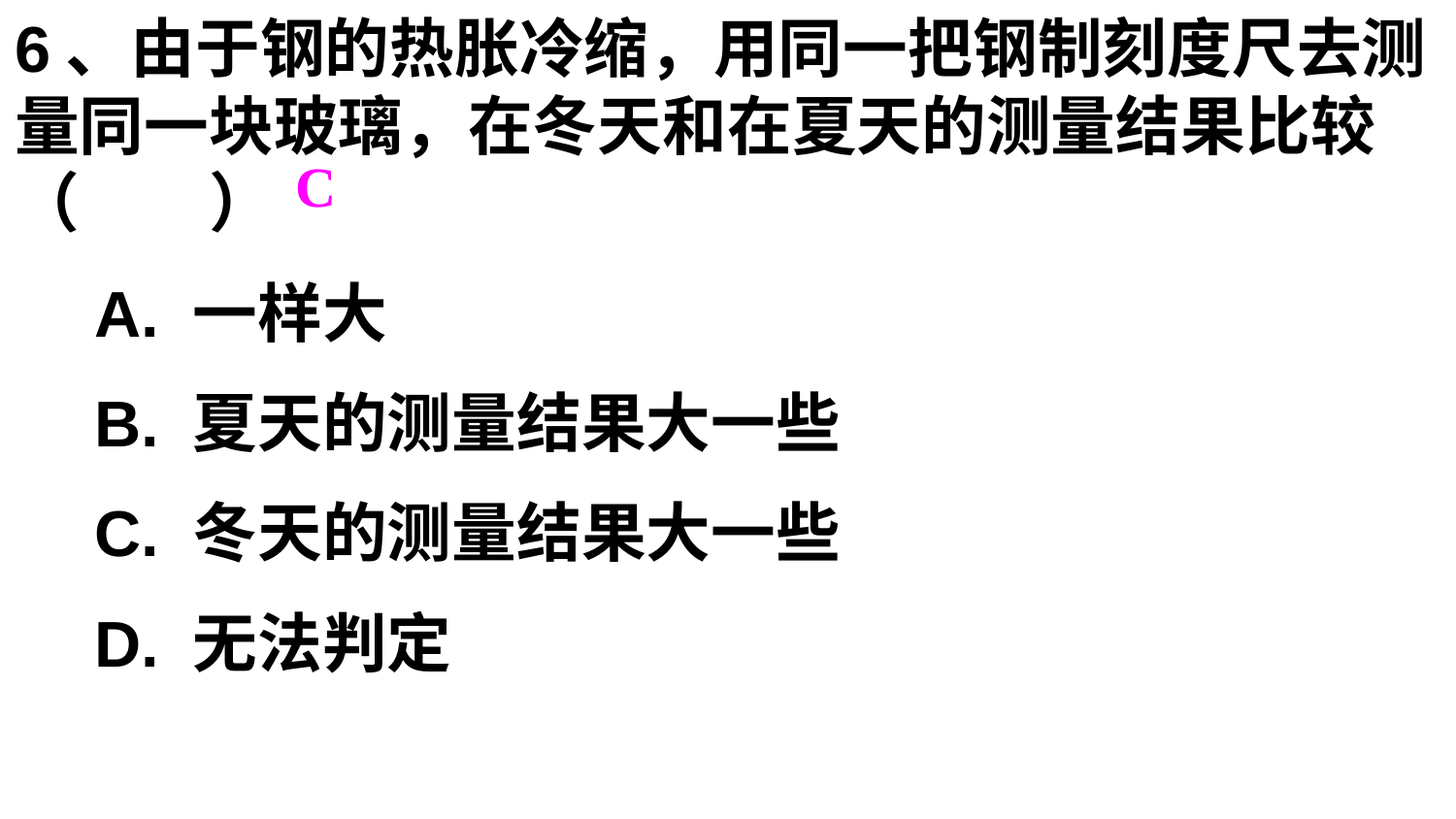

6、由于钢的热胀冷缩，用同一把钢制刻度尺去测量同一块玻璃，在冬天和在夏天的测量结果比较（　　）
　A. 一样大
　B. 夏天的测量结果大一些
　C. 冬天的测量结果大一些
　D. 无法判定
C